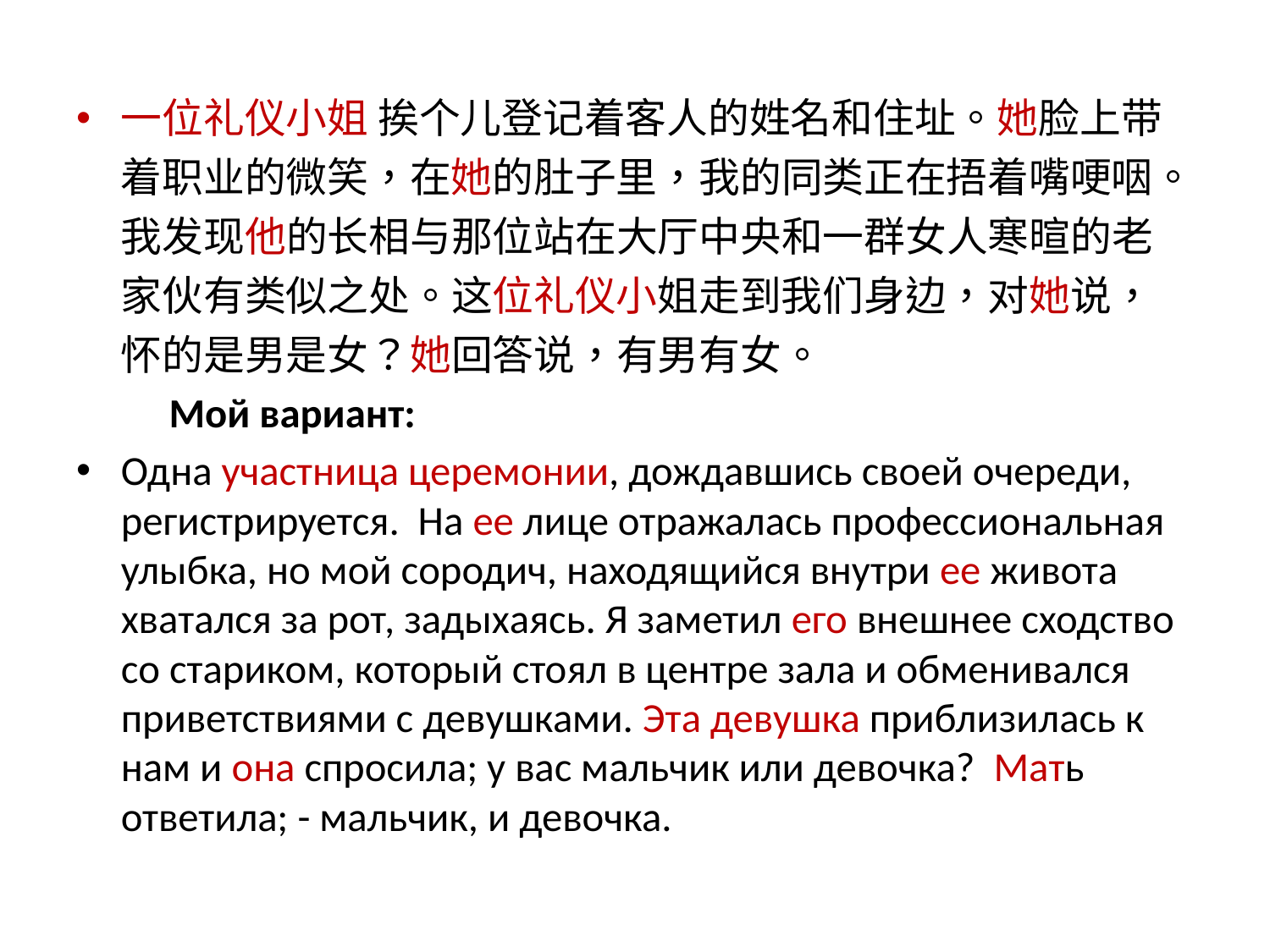

一位礼仪小姐 挨个儿登记着客人的姓名和住址。她脸上带着职业的微笑，在她的肚子里，我的同类正在捂着嘴哽咽。我发现他的长相与那位站在大厅中央和一群女人寒暄的老家伙有类似之处。这位礼仪小姐走到我们身边，对她说，怀的是男是女？她回答说，有男有女。
	Мой вариант:
Одна участница церемонии, дождавшись своей очереди, регистрируется.  На ее лице отражалась профессиональная улыбка, но мой сородич, находящийся внутри ее живота хватался за рот, задыхаясь. Я заметил его внешнее сходство со стариком, который стоял в центре зала и обменивался приветствиями с девушками. Эта девушка приблизилась к нам и она спросила; у вас мальчик или девочка?  Мать ответила; - мальчик, и девочка.